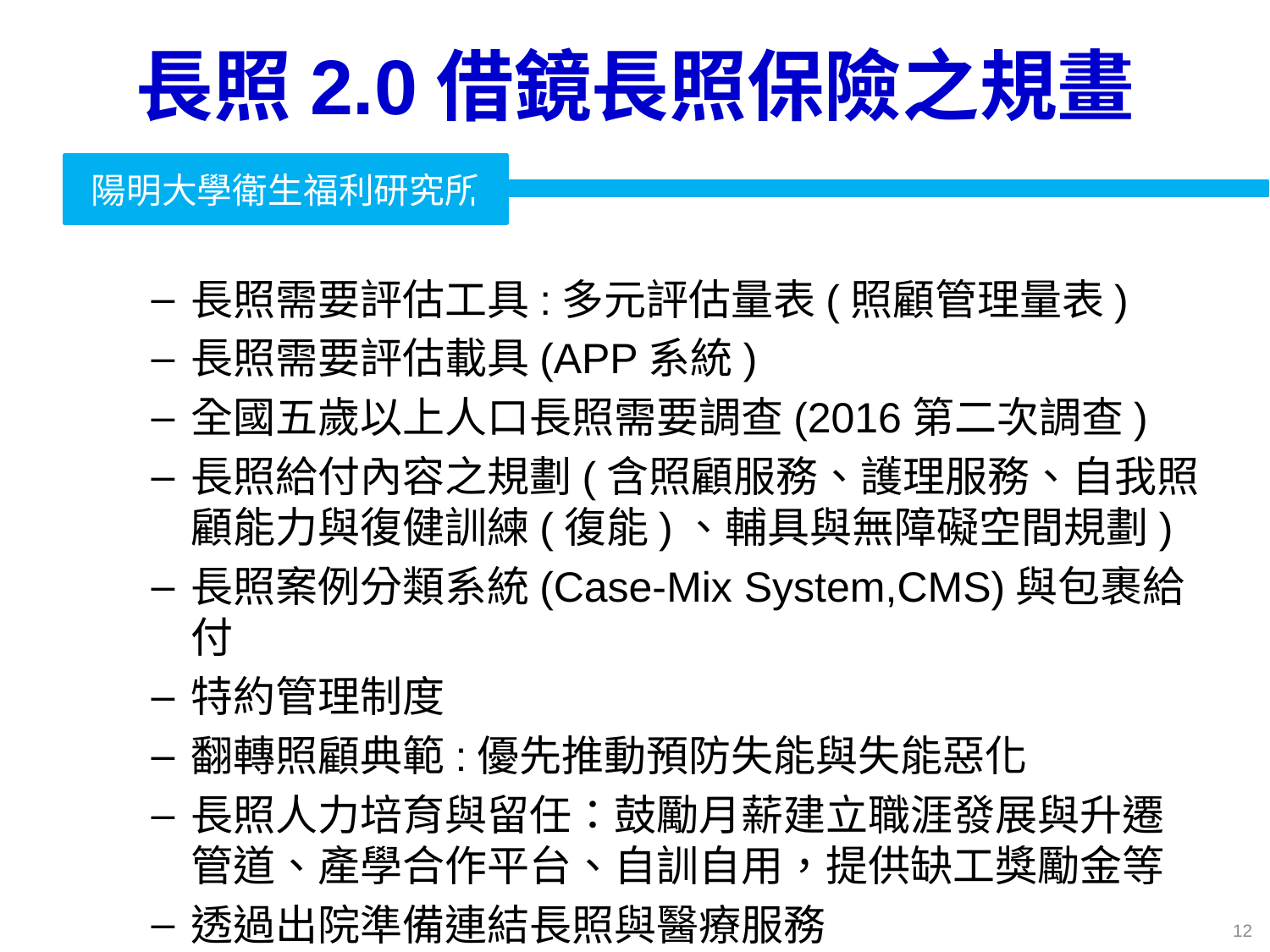

# 長照2.0借鏡長照保險之規畫
長照需要評估工具:多元評估量表(照顧管理量表)
長照需要評估載具(APP系統)
全國五歲以上人口長照需要調查(2016第二次調查)
長照給付內容之規劃(含照顧服務、護理服務、自我照顧能力與復健訓練(復能)、輔具與無障礙空間規劃)
長照案例分類系統(Case-Mix System,CMS)與包裹給付
特約管理制度
翻轉照顧典範:優先推動預防失能與失能惡化
長照人力培育與留任：鼓勵月薪建立職涯發展與升遷管道、產學合作平台、自訓自用，提供缺工獎勵金等
透過出院準備連結長照與醫療服務

衛生福利部:長期照顧保險規劃報告，2016/05/19

12